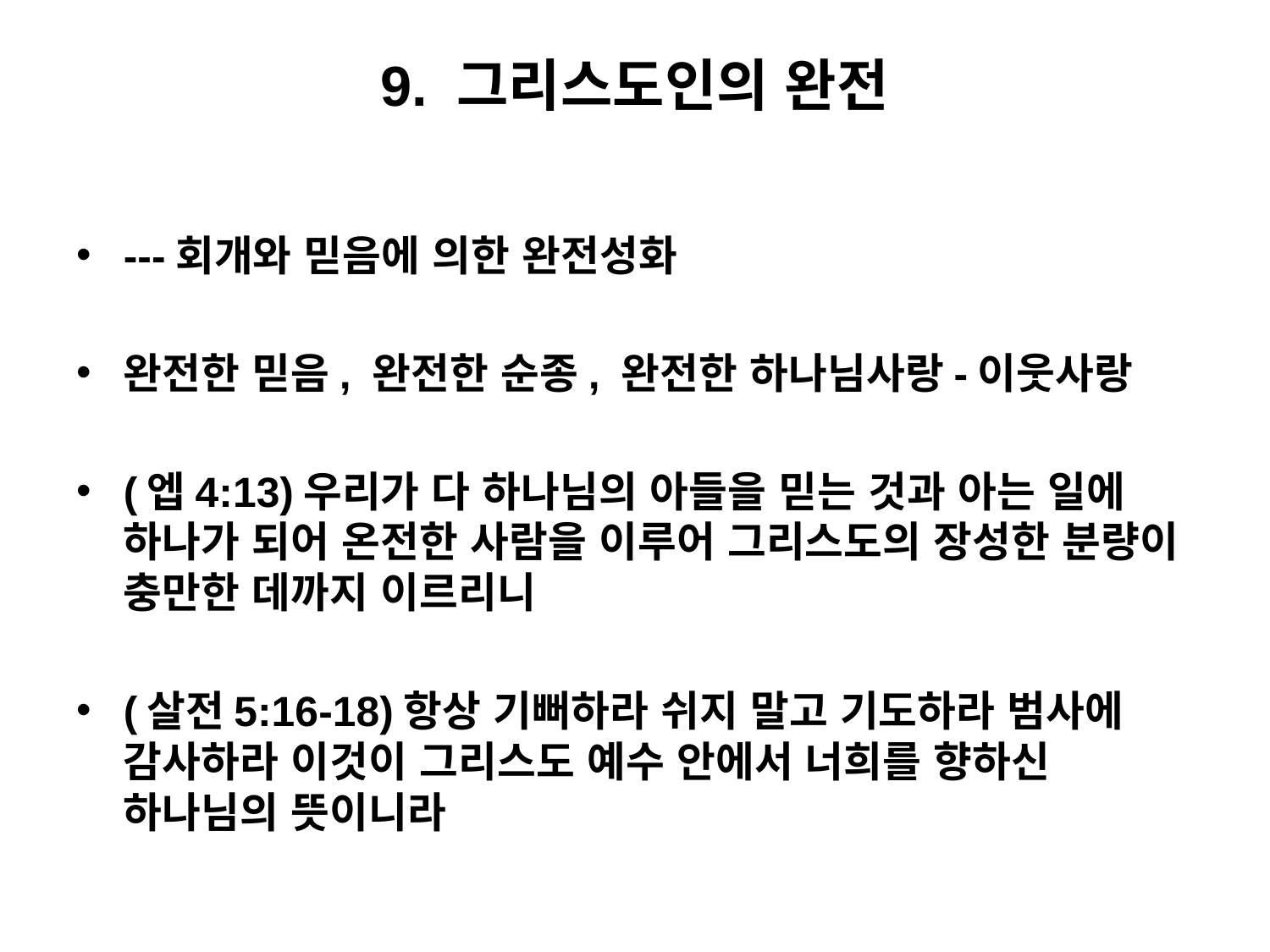

# 9. 그리스도인의 완전
---회개와 믿음에 의한 완전성화

완전한 믿음, 완전한 순종, 완전한 하나님사랑-이웃사랑

(엡4:13)우리가 다 하나님의 아들을 믿는 것과 아는 일에 하나가 되어 온전한 사람을 이루어 그리스도의 장성한 분량이 충만한 데까지 이르리니

(살전5:16-18)항상 기뻐하라 쉬지 말고 기도하라 범사에 감사하라 이것이 그리스도 예수 안에서 너희를 향하신 하나님의 뜻이니라